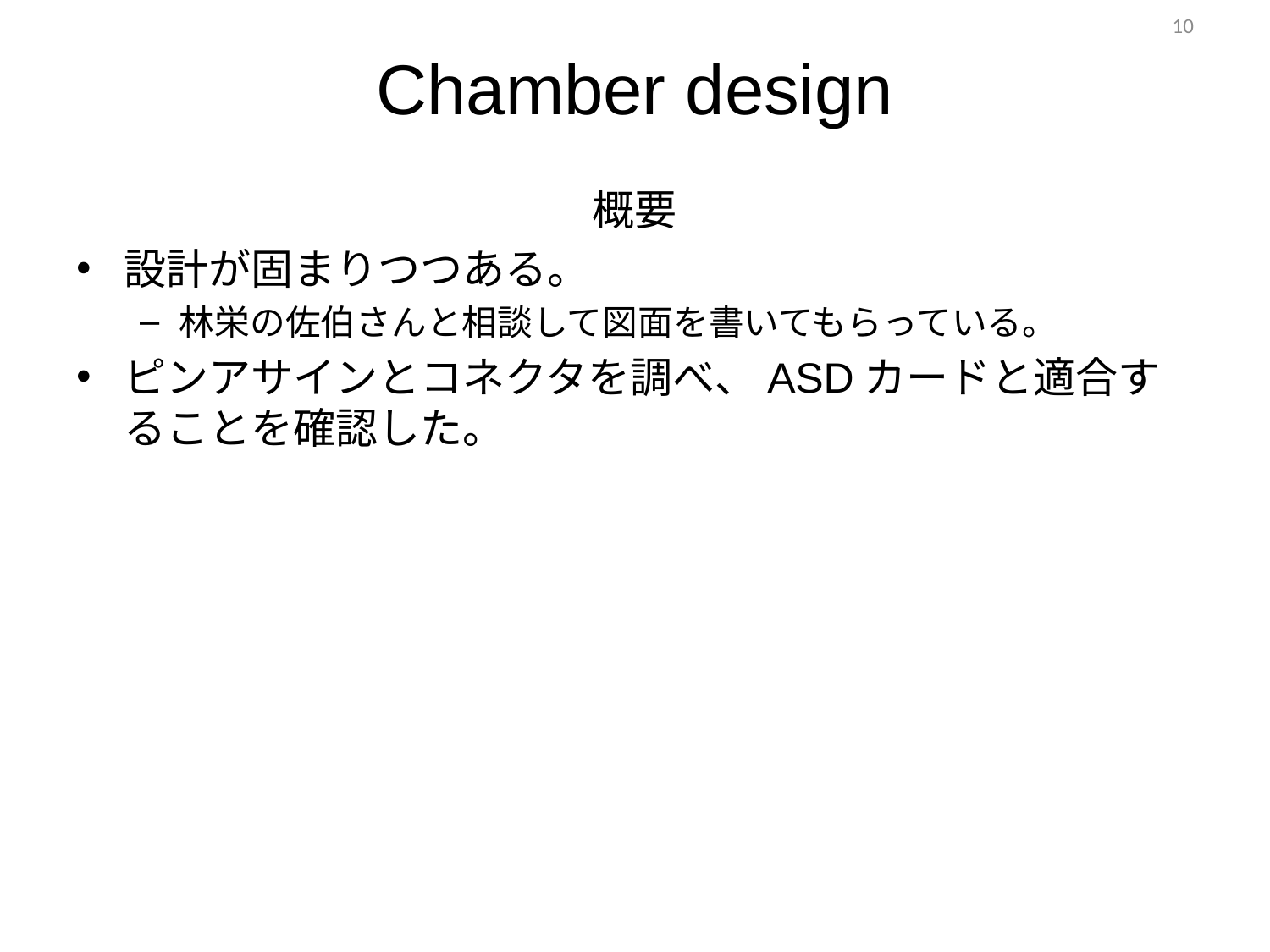

10
# Chamber design
概要
設計が固まりつつある。
林栄の佐伯さんと相談して図面を書いてもらっている。
ピンアサインとコネクタを調べ、ASDカードと適合することを確認した。